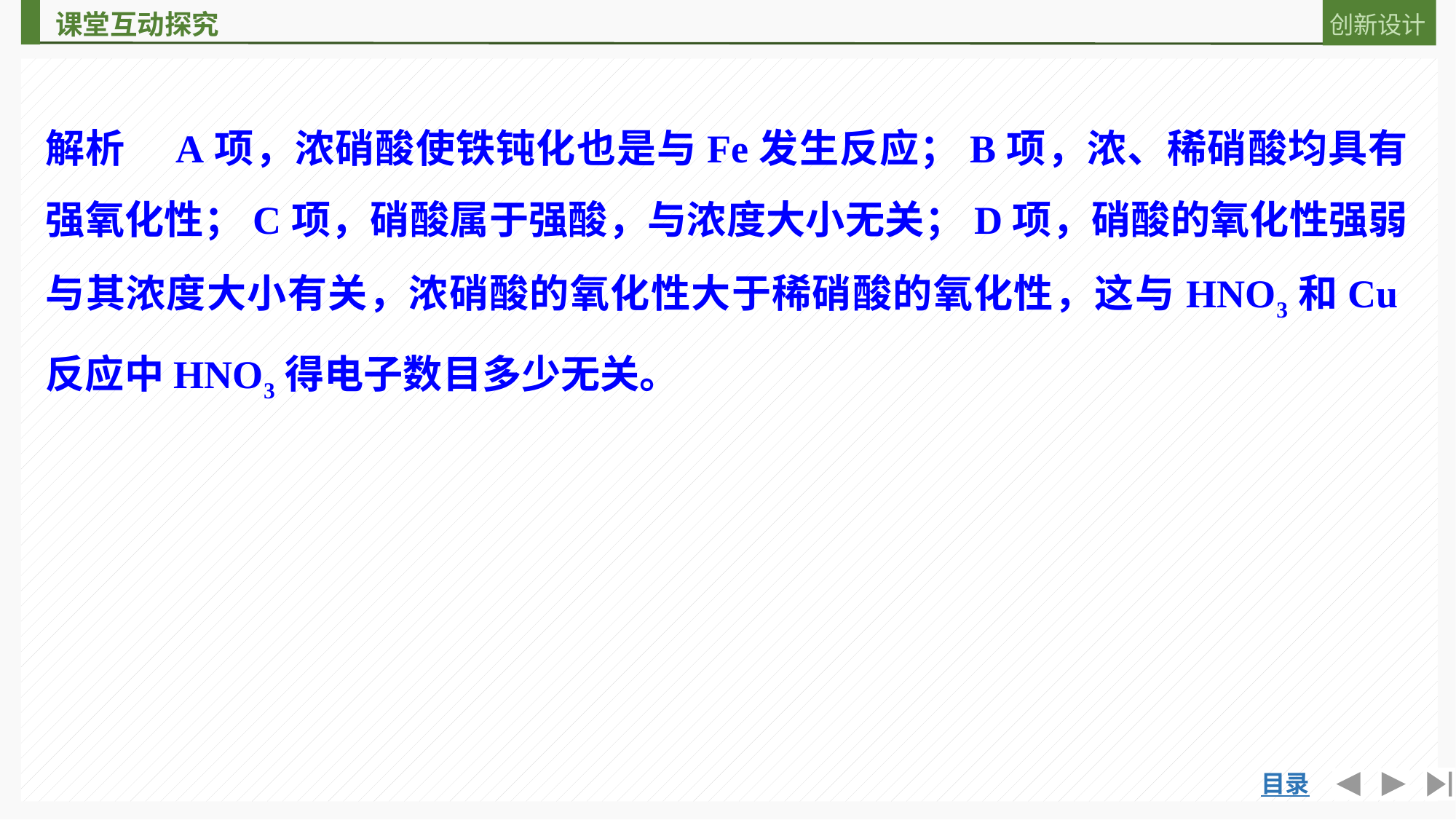

解析　A项，浓硝酸使铁钝化也是与Fe发生反应；B项，浓、稀硝酸均具有强氧化性；C项，硝酸属于强酸，与浓度大小无关；D项，硝酸的氧化性强弱与其浓度大小有关，浓硝酸的氧化性大于稀硝酸的氧化性，这与HNO3和Cu反应中HNO3得电子数目多少无关。